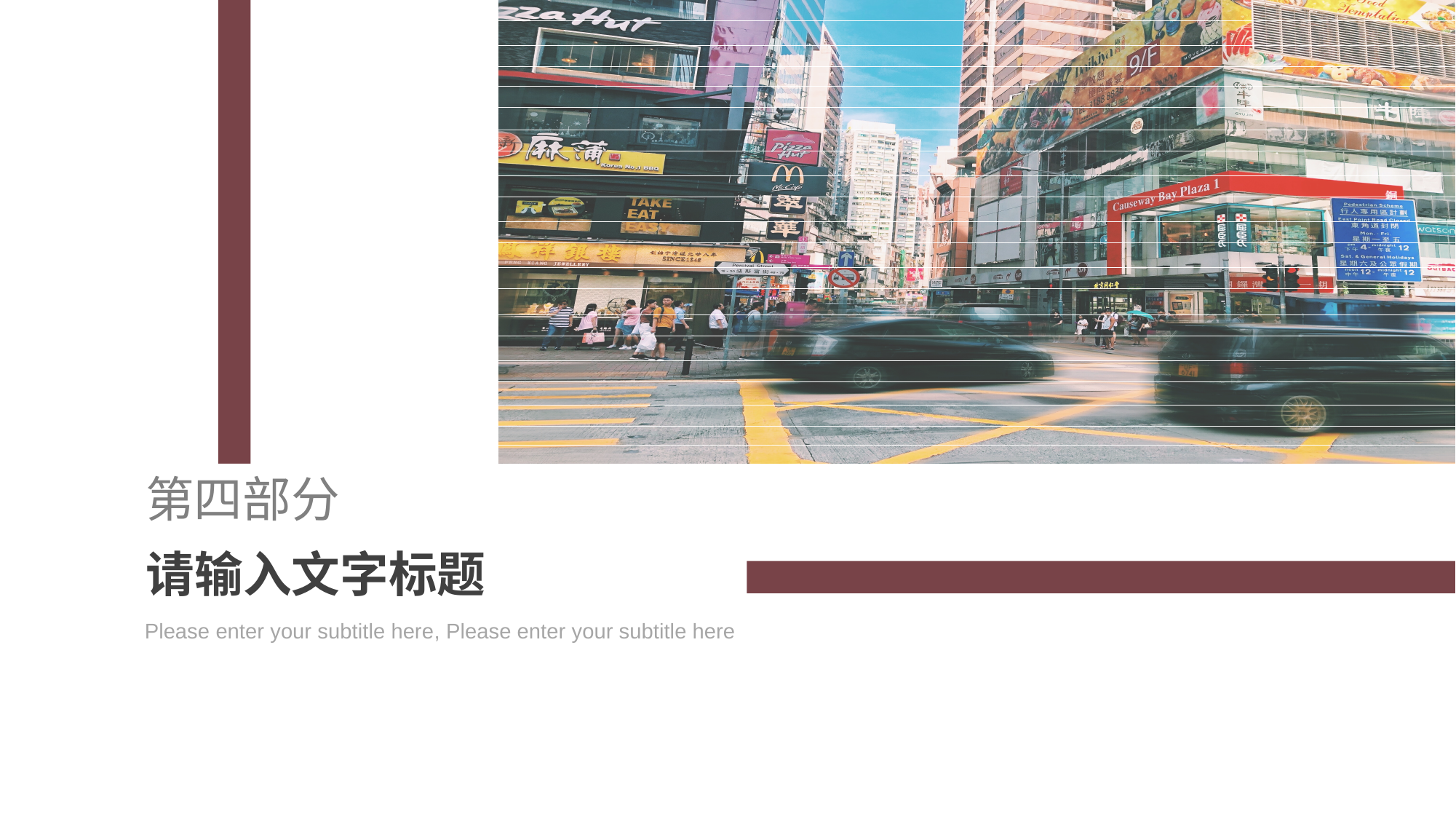

第四部分
请输入文字标题
Please enter your subtitle here, Please enter your subtitle here